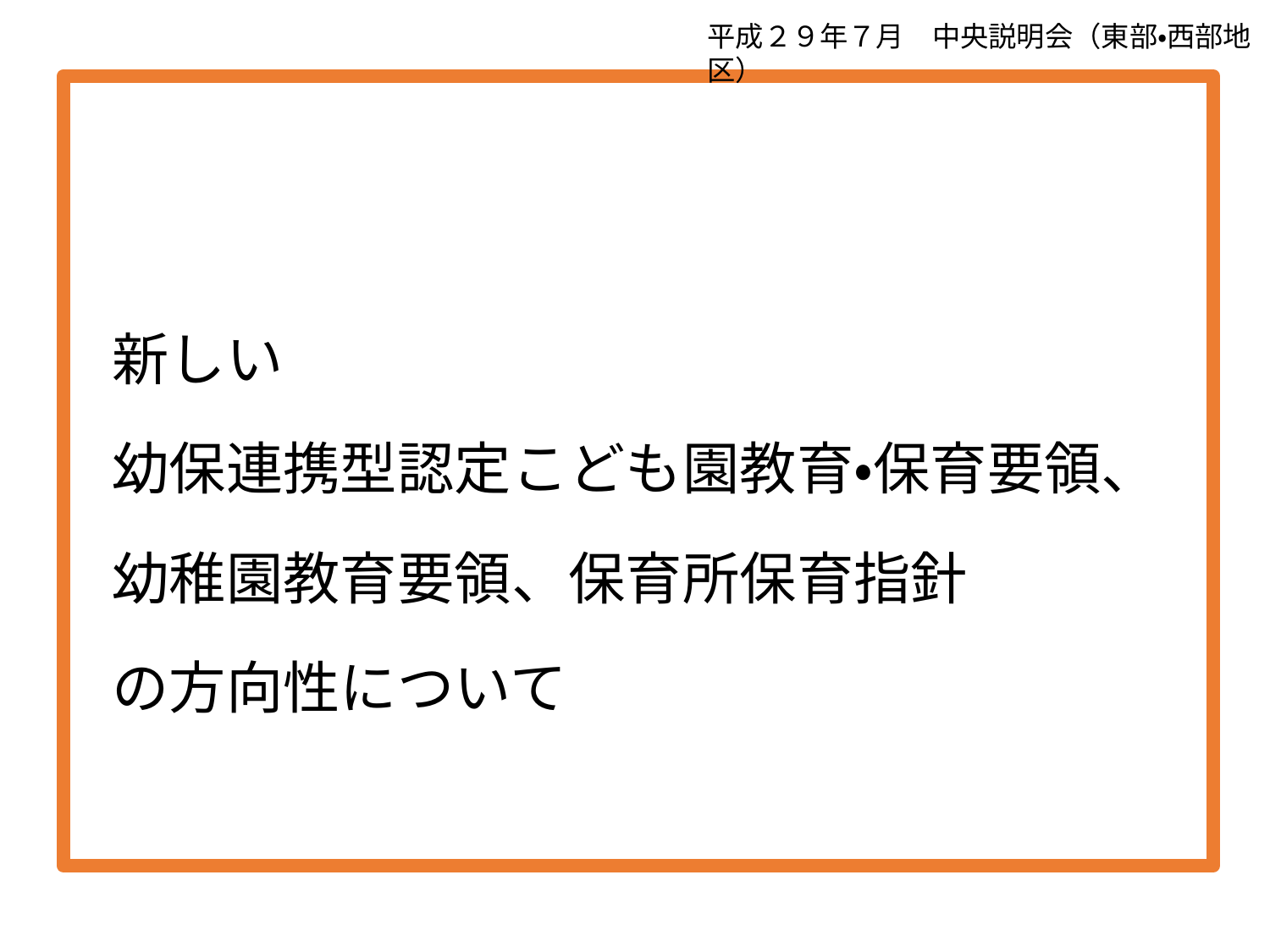

平成２９年７月　中央説明会（東部・西部地区）

新しい
幼保連携型認定こども園教育・保育要領、幼稚園教育要領、保育所保育指針
の方向性について

1